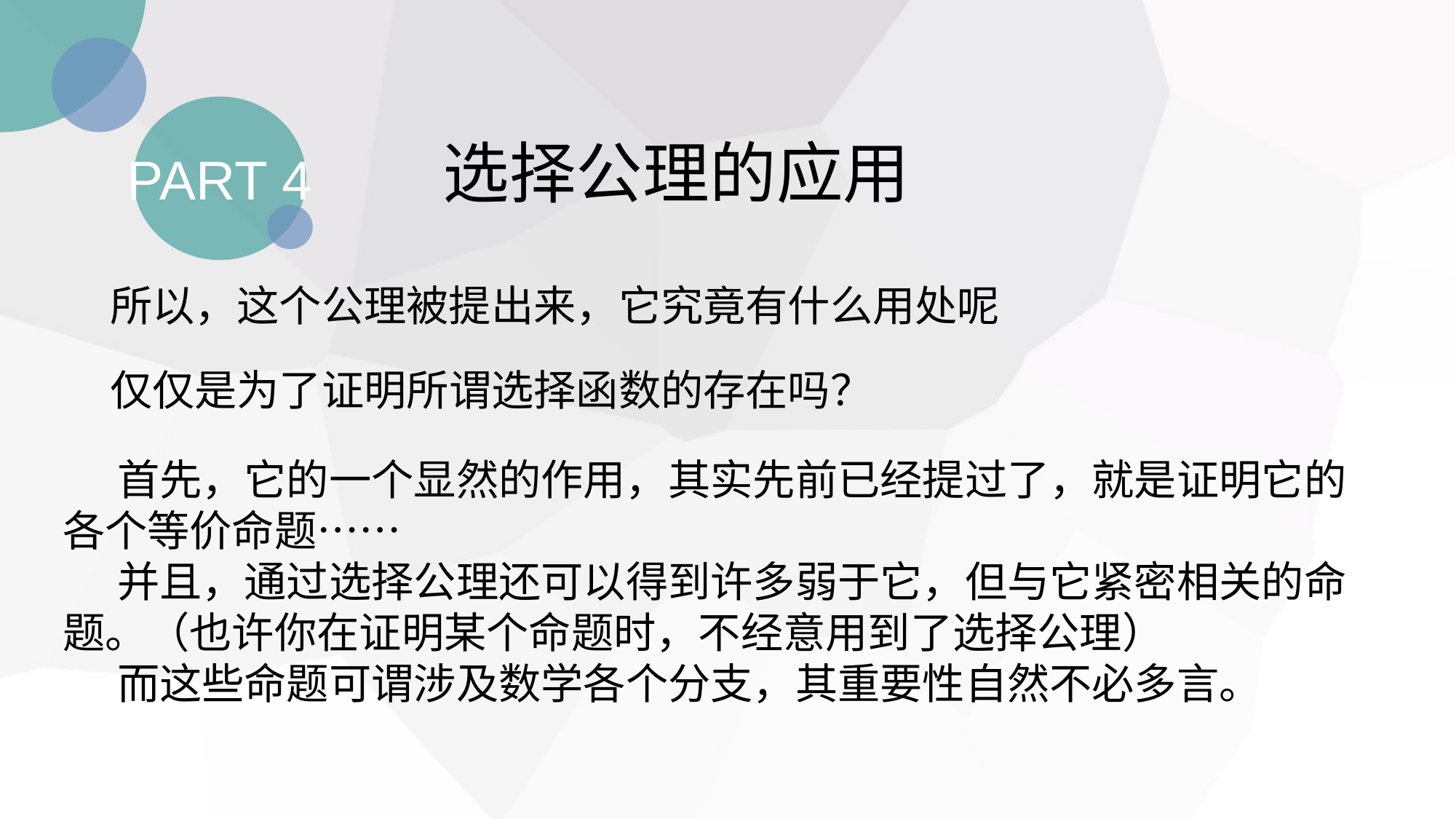

选择公理的应用
PART 4

所以，这个公理被提出来，它究竟有什么用处呢
仅仅是为了证明所谓选择函数的存在吗？
首先，它的一个显然的作用，其实先前已经提过了，就是证明它的各个等价命题……
并且，通过选择公理还可以得到许多弱于它，但与它紧密相关的命题。（也许你在证明某个命题时，不经意用到了选择公理）
而这些命题可谓涉及数学各个分支，其重要性自然不必多言。